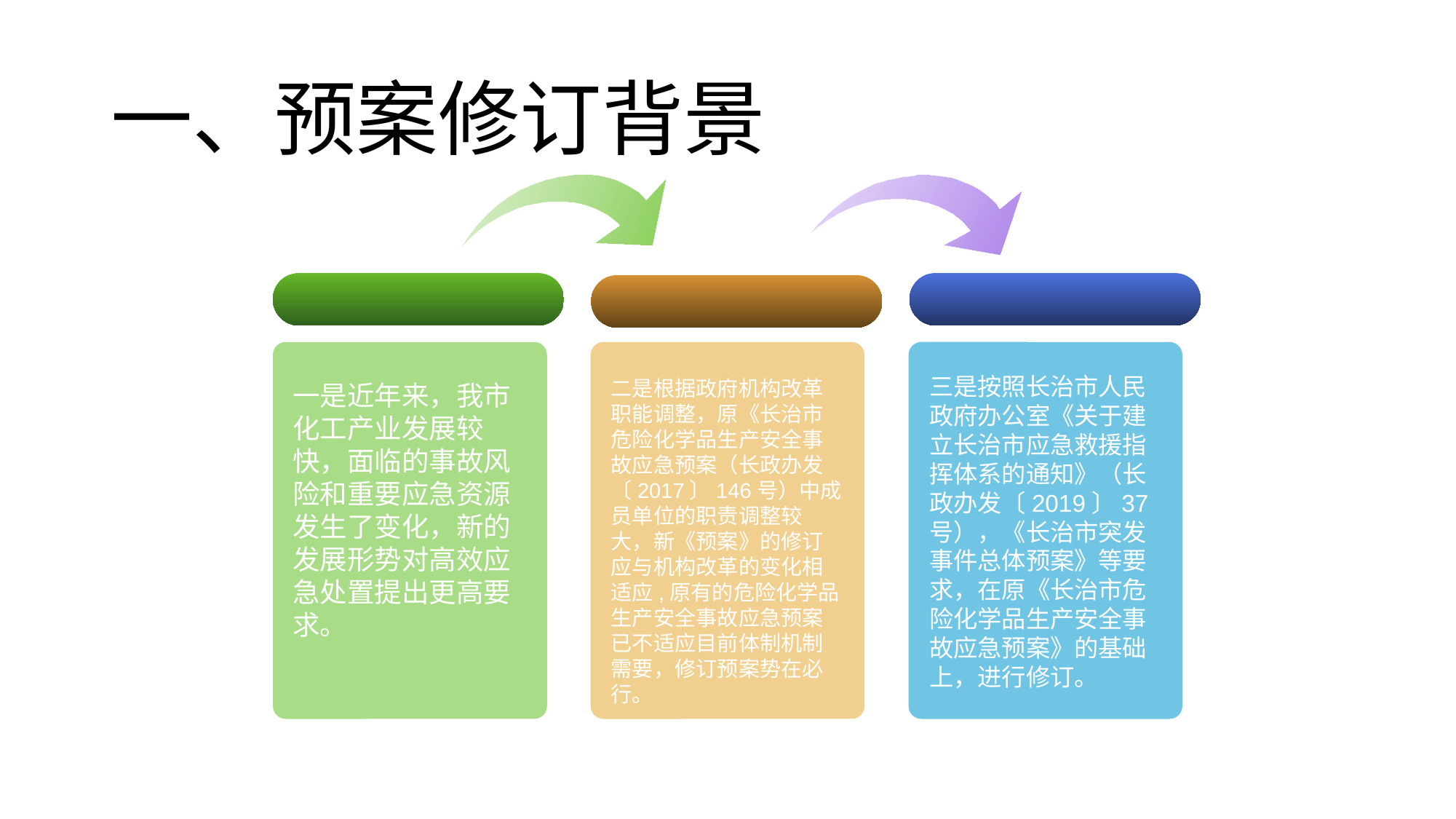

# 一、预案修订背景

三是按照长治市人民政府办公室《关于建立长治市应急救援指挥体系的通知》（长政办发〔2019〕37号），《长治市突发事件总体预案》等要求，在原《长治市危险化学品生产安全事故应急预案》的基础上，进行修订。
二是根据政府机构改革职能调整，原《长治市危险化学品生产安全事故应急预案（长政办发〔2017〕146号）中成员单位的职责调整较大，新《预案》的修订应与机构改革的变化相适应,原有的危险化学品生产安全事故应急预案已不适应目前体制机制需要，修订预案势在必行。
一是近年来，我市化工产业发展较快，面临的事故风险和重要应急资源发生了变化，新的发展形势对高效应急处置提出更高要求。